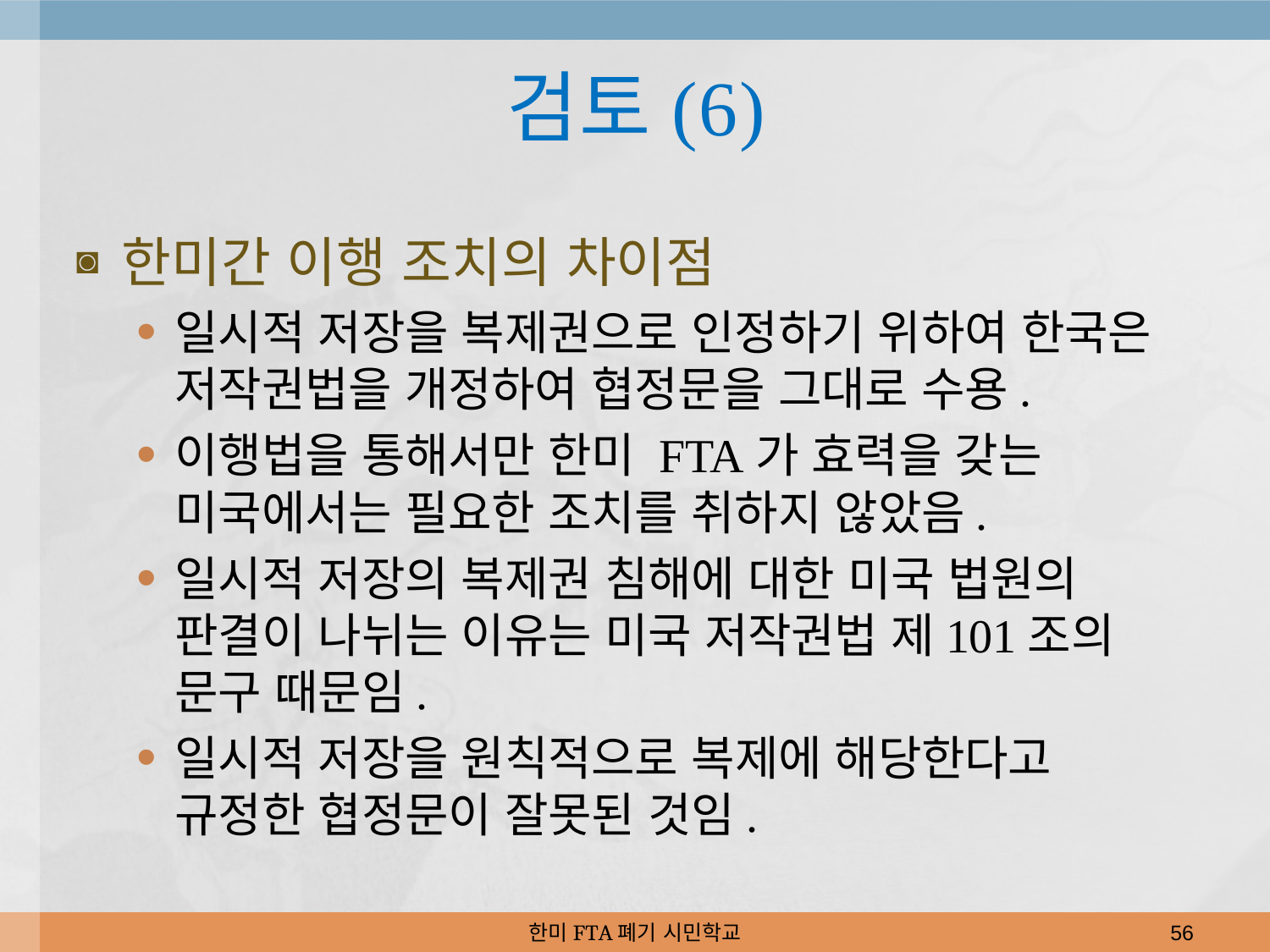

# 검토(6)
한미간 이행 조치의 차이점
일시적 저장을 복제권으로 인정하기 위하여 한국은 저작권법을 개정하여 협정문을 그대로 수용.
이행법을 통해서만 한미 FTA가 효력을 갖는 미국에서는 필요한 조치를 취하지 않았음.
일시적 저장의 복제권 침해에 대한 미국 법원의 판결이 나뉘는 이유는 미국 저작권법 제101조의 문구 때문임.
일시적 저장을 원칙적으로 복제에 해당한다고 규정한 협정문이 잘못된 것임.
한미FTA폐기 시민학교
56